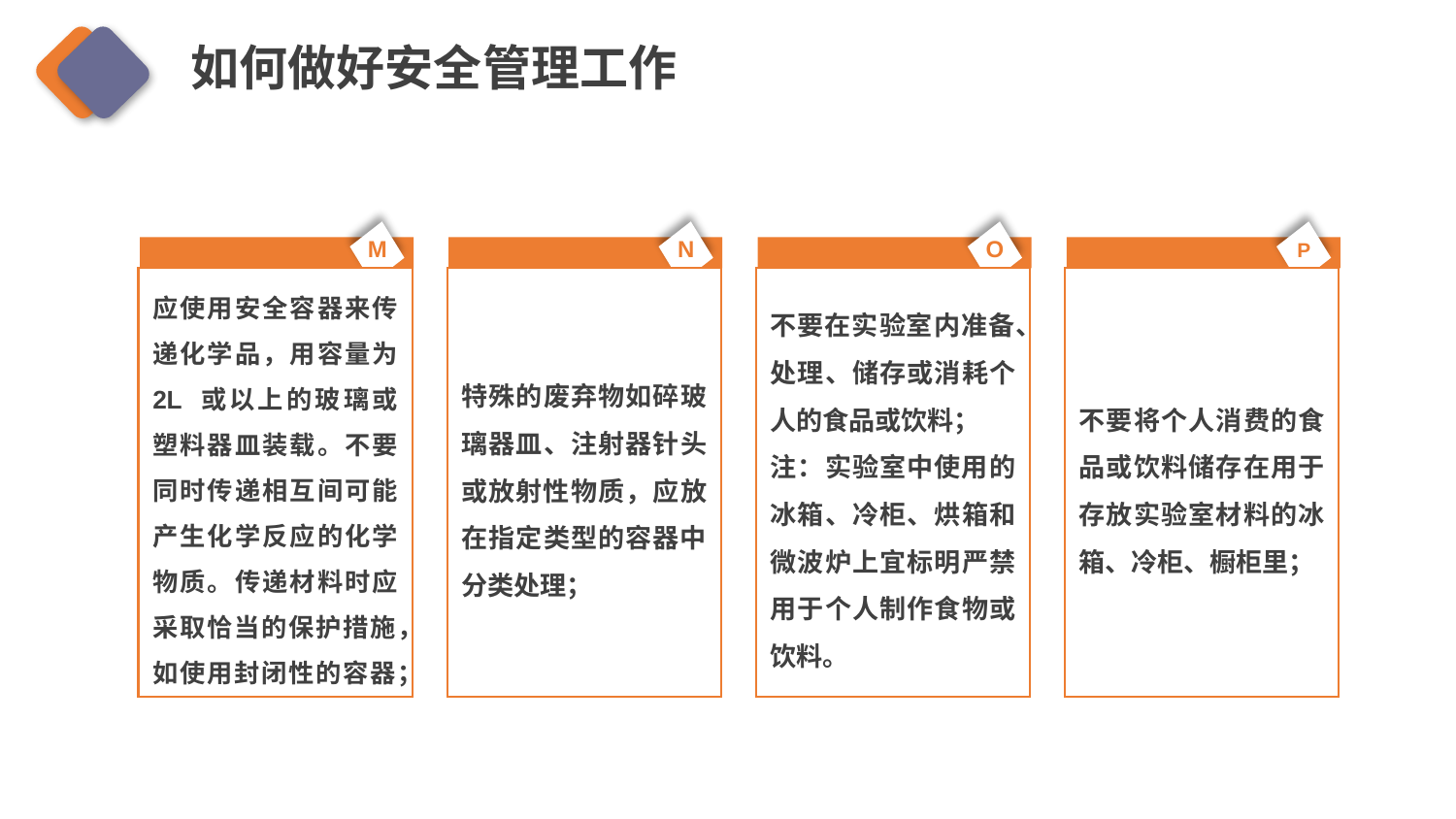

如何做好安全管理工作
M
N
O

应使用安全容器来传递化学品，用容量为 2L 或以上的玻璃或塑料器皿装载。不要同时传递相互间可能产生化学反应的化学物质。传递材料时应采取恰当的保护措施，如使用封闭性的容器；
特殊的废弃物如碎玻璃器皿、注射器针头或放射性物质，应放在指定类型的容器中分类处理；
不要在实验室内准备、处理、储存或消耗个人的食品或饮料；
注：实验室中使用的冰箱、冷柜、烘箱和微波炉上宜标明严禁用于个人制作食物或饮料。
不要将个人消费的食品或饮料储存在用于存放实验室材料的冰箱、冷柜、橱柜里；
P